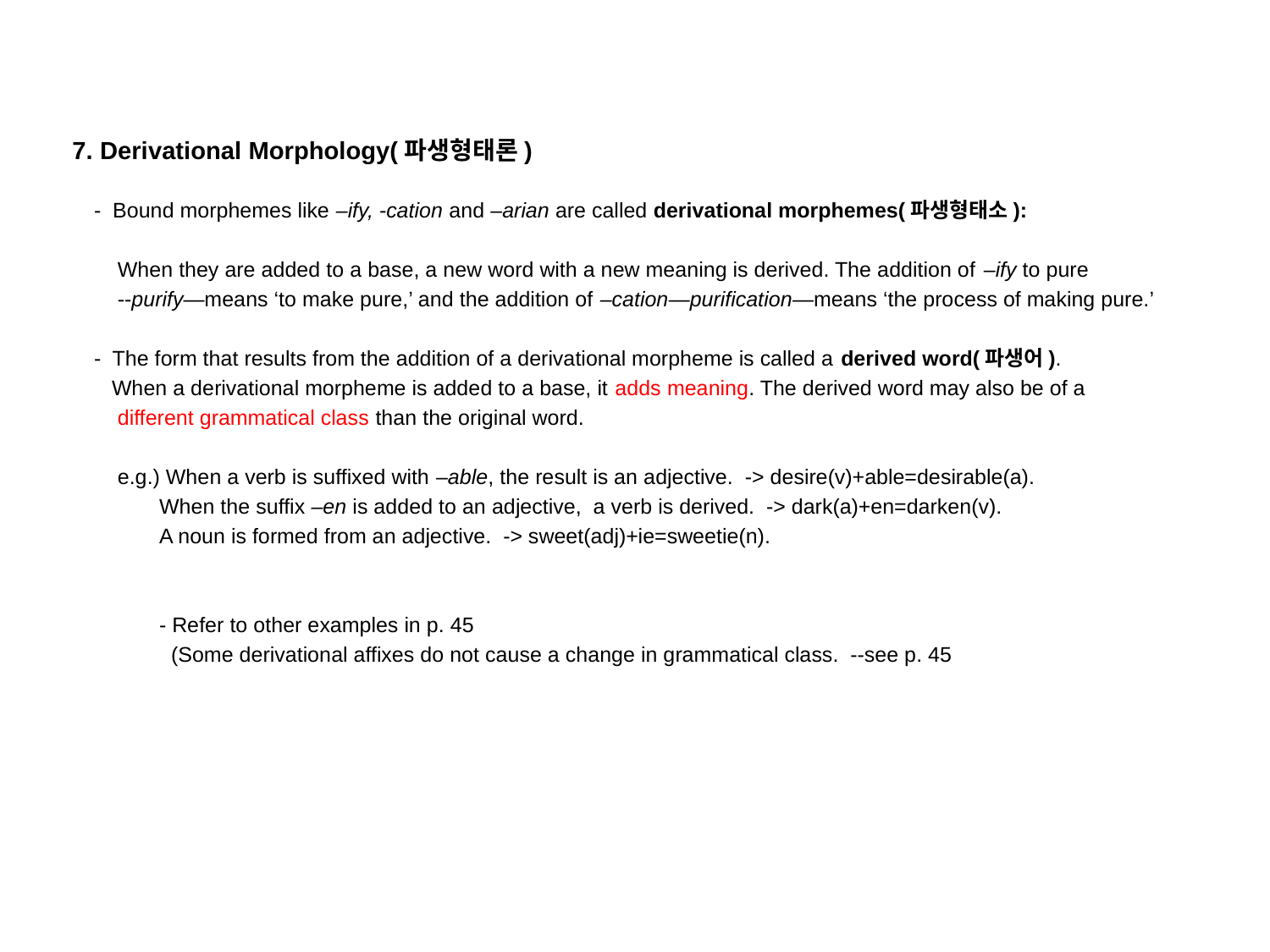

# 7. Derivational Morphology(파생형태론)
  -  Bound morphemes like –ify, -cation and –arian are called derivational morphemes(파생형태소):

      When they are added to a base, a new word with a new meaning is derived. The addition of –ify to pure
      --purify—means ‘to make pure,’ and the addition of –cation—purification—means ‘the process of making pure.’

  -  The form that results from the addition of a derivational morpheme is called a derived word(파생어).
     When a derivational morpheme is added to a base, it adds meaning. The derived word may also be of a
      different grammatical class than the original word.

      e.g.) When a verb is suffixed with –able, the result is an adjective.  -> desire(v)+able=desirable(a).
             When the suffix –en is added to an adjective,  a verb is derived.  -> dark(a)+en=darken(v).
             A noun is formed from an adjective.  -> sweet(adj)+ie=sweetie(n).

             - Refer to other examples in p. 45
               (Some derivational affixes do not cause a change in grammatical class.  --see p. 45